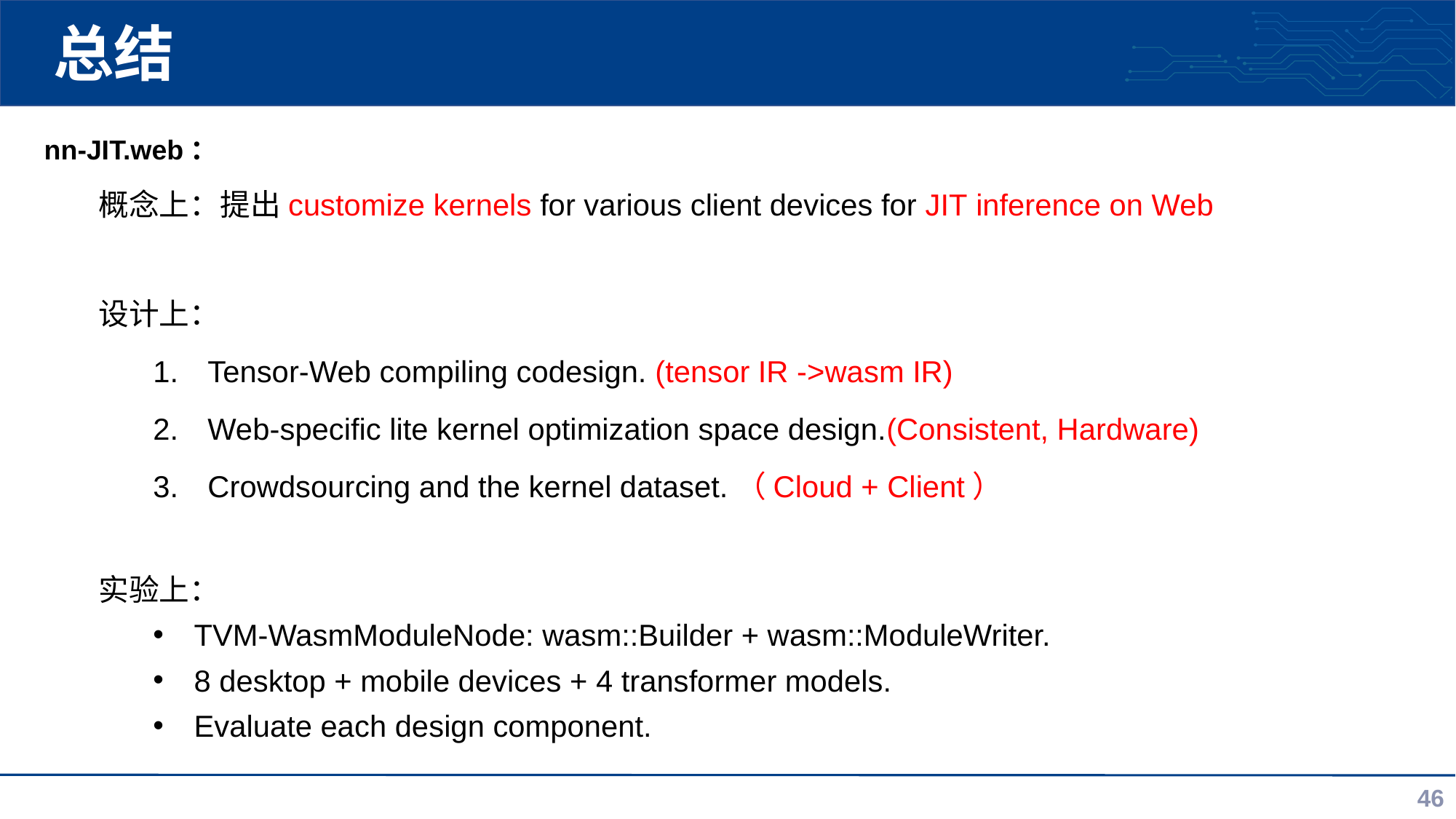

# 总结
nn-JIT.web：
概念上：提出customize kernels for various client devices for JIT inference on Web

设计上：
Tensor-Web compiling codesign. (tensor IR ->wasm IR)
Web-specific lite kernel optimization space design.(Consistent, Hardware)
Crowdsourcing and the kernel dataset.（Cloud + Client）

实验上：
TVM-WasmModuleNode: wasm::Builder + wasm::ModuleWriter.
8 desktop + mobile devices + 4 transformer models.
Evaluate each design component.
46